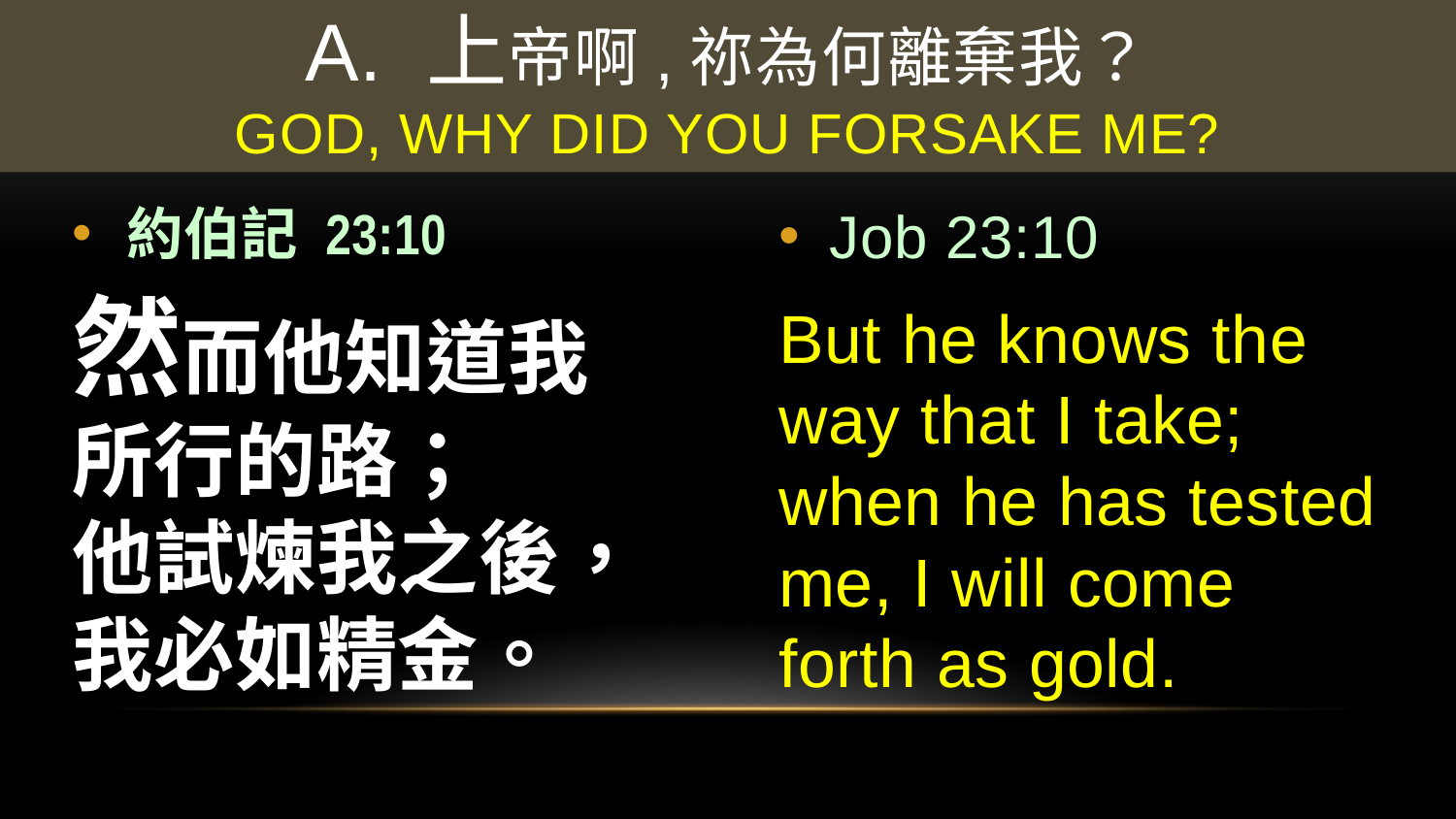

# A. 上帝啊,祢為何離棄我？ God, why did you forsake me?
Job 23:10
But he knows the way that I take; when he has tested me, I will come forth as gold.

約伯記 23:10
然而他知道我
所行的路；
他試煉我之後，
我必如精金。